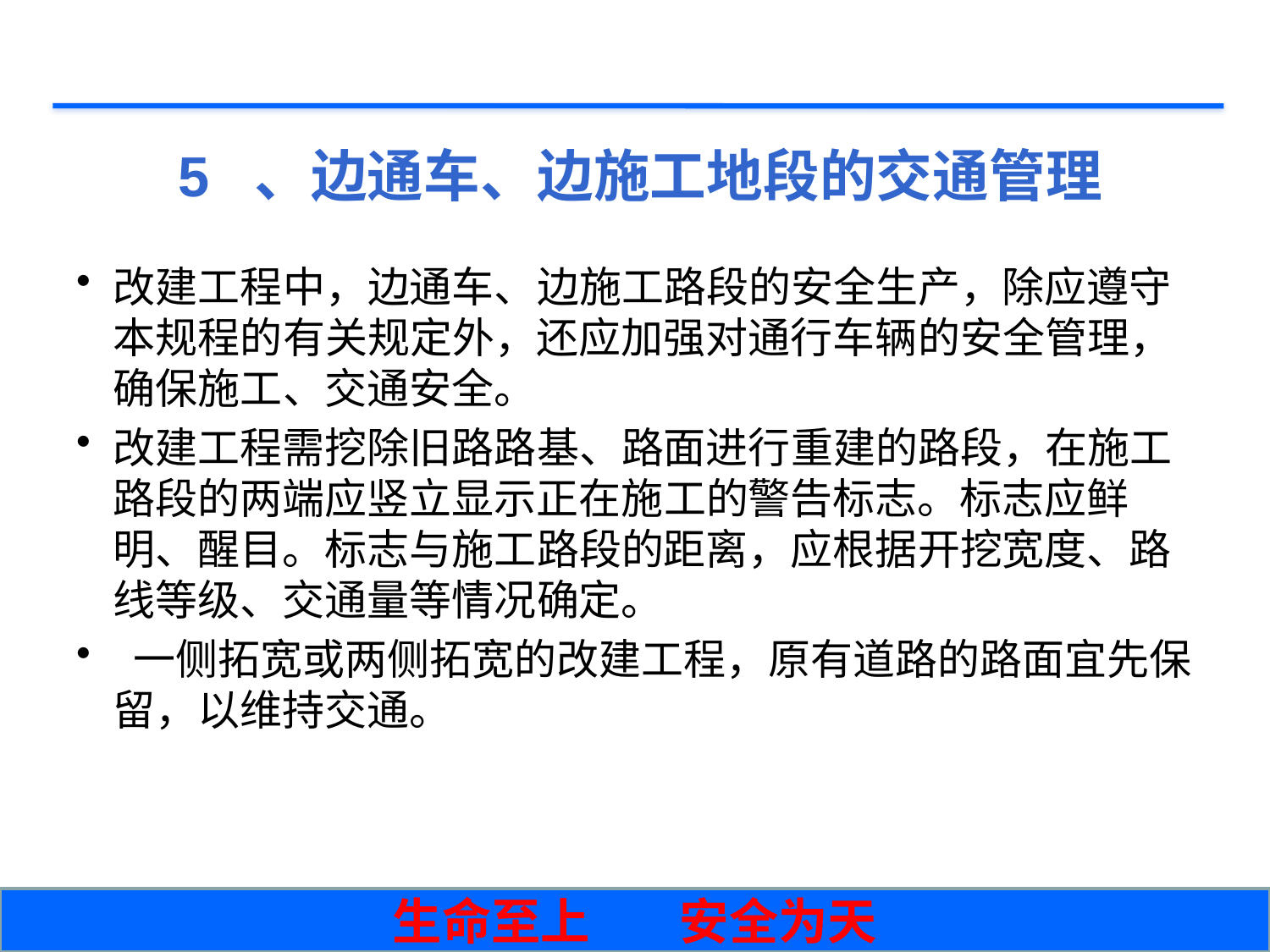

# 5  、边通车、边施工地段的交通管理
改建工程中，边通车、边施工路段的安全生产，除应遵守本规程的有关规定外，还应加强对通行车辆的安全管理，确保施工、交通安全。
改建工程需挖除旧路路基、路面进行重建的路段，在施工路段的两端应竖立显示正在施工的警告标志。标志应鲜明、醒目。标志与施工路段的距离，应根据开挖宽度、路线等级、交通量等情况确定。
 一侧拓宽或两侧拓宽的改建工程，原有道路的路面宜先保留，以维持交通。